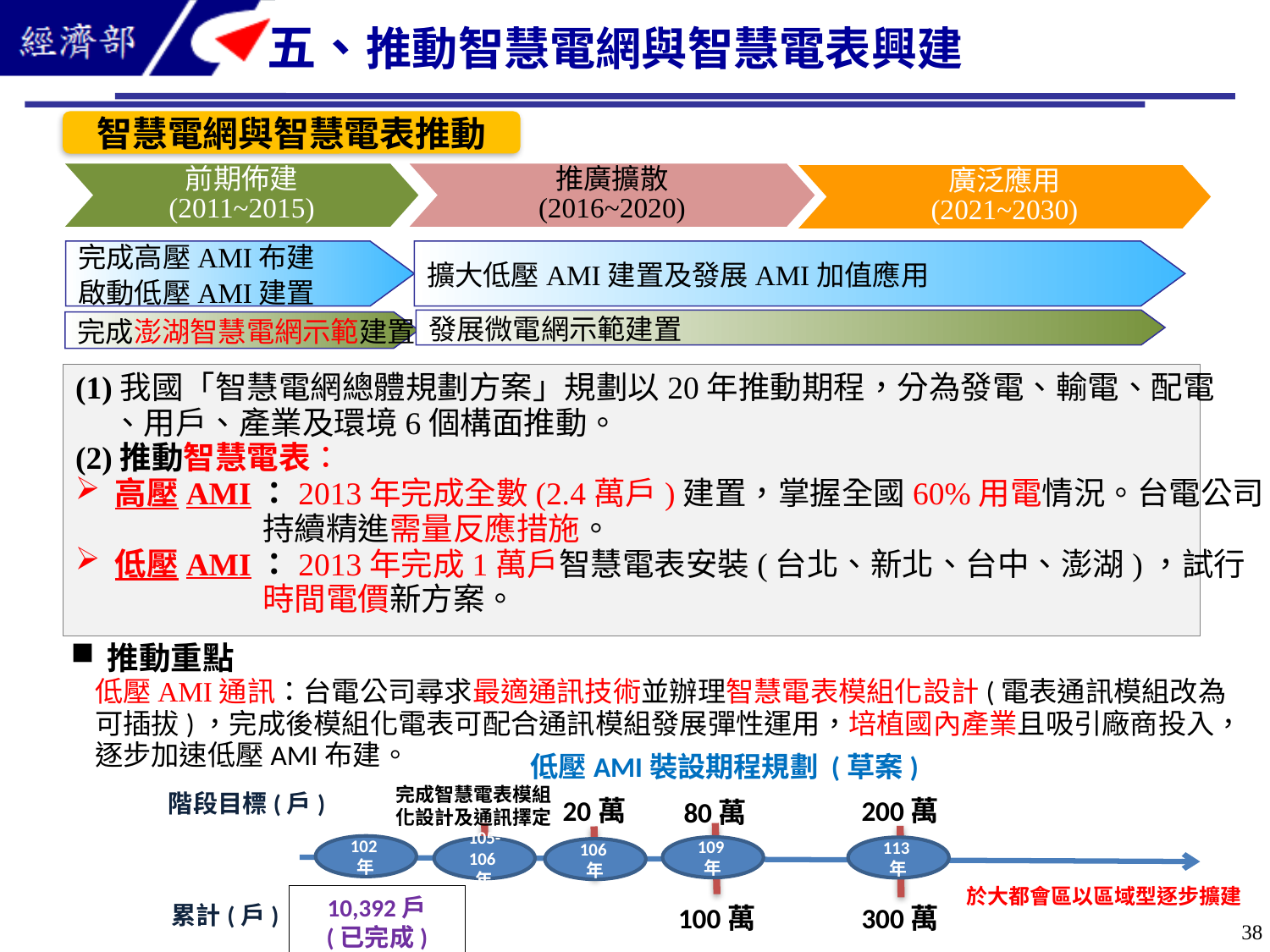

五、推動智慧電網與智慧電表興建

智慧電網與智慧電表推動
前期佈建
(2011~2015)
推廣擴散
(2016~2020)
廣泛應用
(2021~2030)
完成高壓AMI布建
啟動低壓AMI建置
擴大低壓AMI建置及發展AMI加值應用
發展微電網示範建置
完成澎湖智慧電網示範建置
(1)我國「智慧電網總體規劃方案」規劃以20年推動期程，分為發電、輸電、配電
    、用戶、產業及環境6個構面推動。
(2)推動智慧電表：
高壓AMI：2013年完成全數(2.4萬戶)建置，掌握全國60%用電情況。台電公司
                         持續精進需量反應措施。
低壓AMI：2013年完成1萬戶智慧電表安裝(台北、新北、台中、澎湖)，試行
                         時間電價新方案。

推動重點
低壓AMI通訊：台電公司尋求最適通訊技術並辦理智慧電表模組化設計(電表通訊模組改為可插拔)，完成後模組化電表可配合通訊模組發展彈性運用，培植國內產業且吸引廠商投入，逐步加速低壓AMI布建。
低壓AMI裝設期程規劃 (草案)
階段目標(戶)
200萬
20萬
80萬

10,392戶
(已完成)
累計(戶)
100萬
300萬
102年
109年
113年
106年
完成智慧電表模組化設計及通訊擇定
105-106年
於大都會區以區域型逐步擴建
38